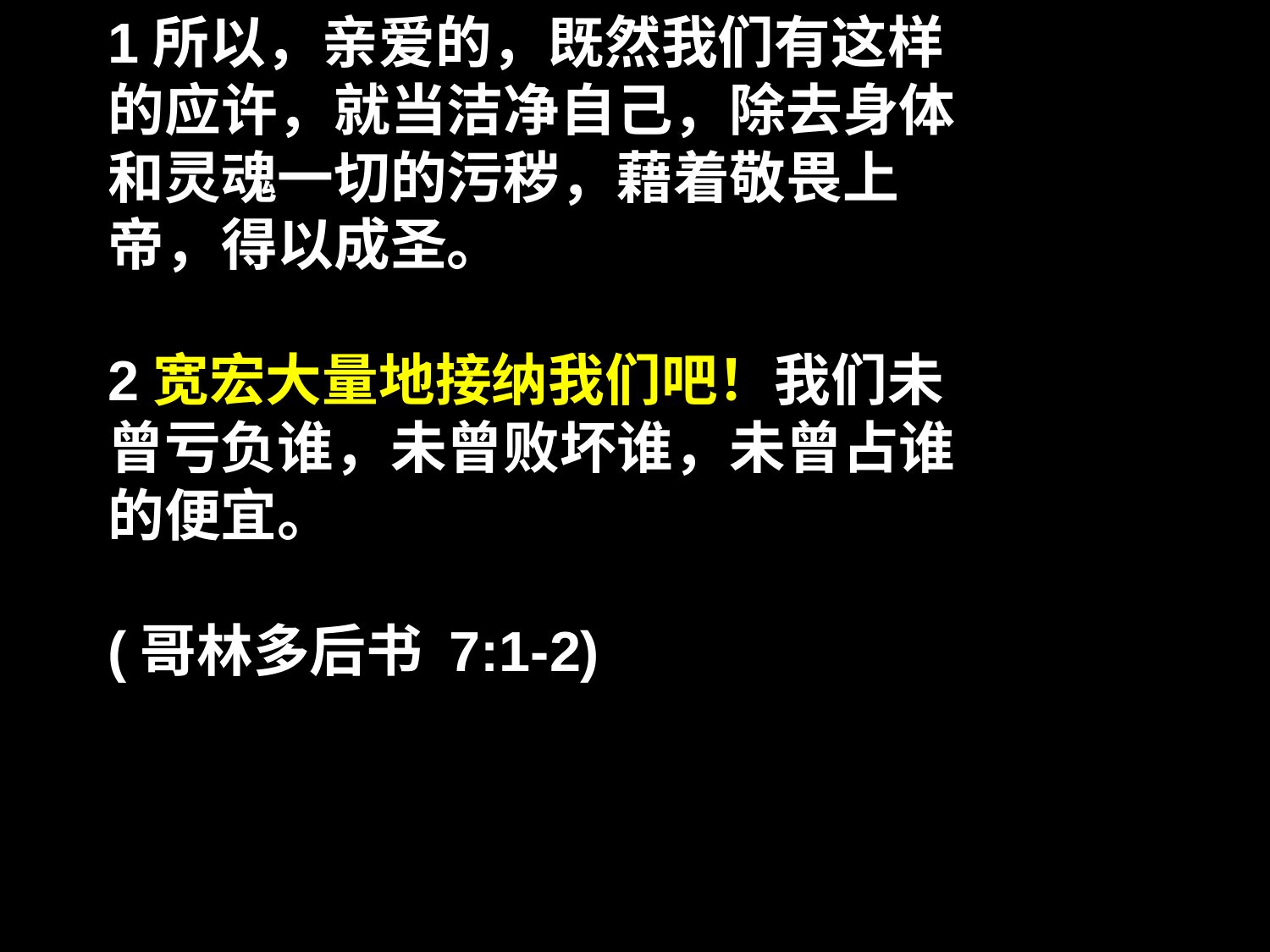

# 1所以，亲爱的，既然我们有这样的应许，就当洁净自己，除去身体和灵魂一切的污秽，藉着敬畏上帝，得以成圣。 2宽宏大量地接纳我们吧！我们未曾亏负谁，未曾败坏谁，未曾占谁的便宜。 (哥林多后书 7:1-2)